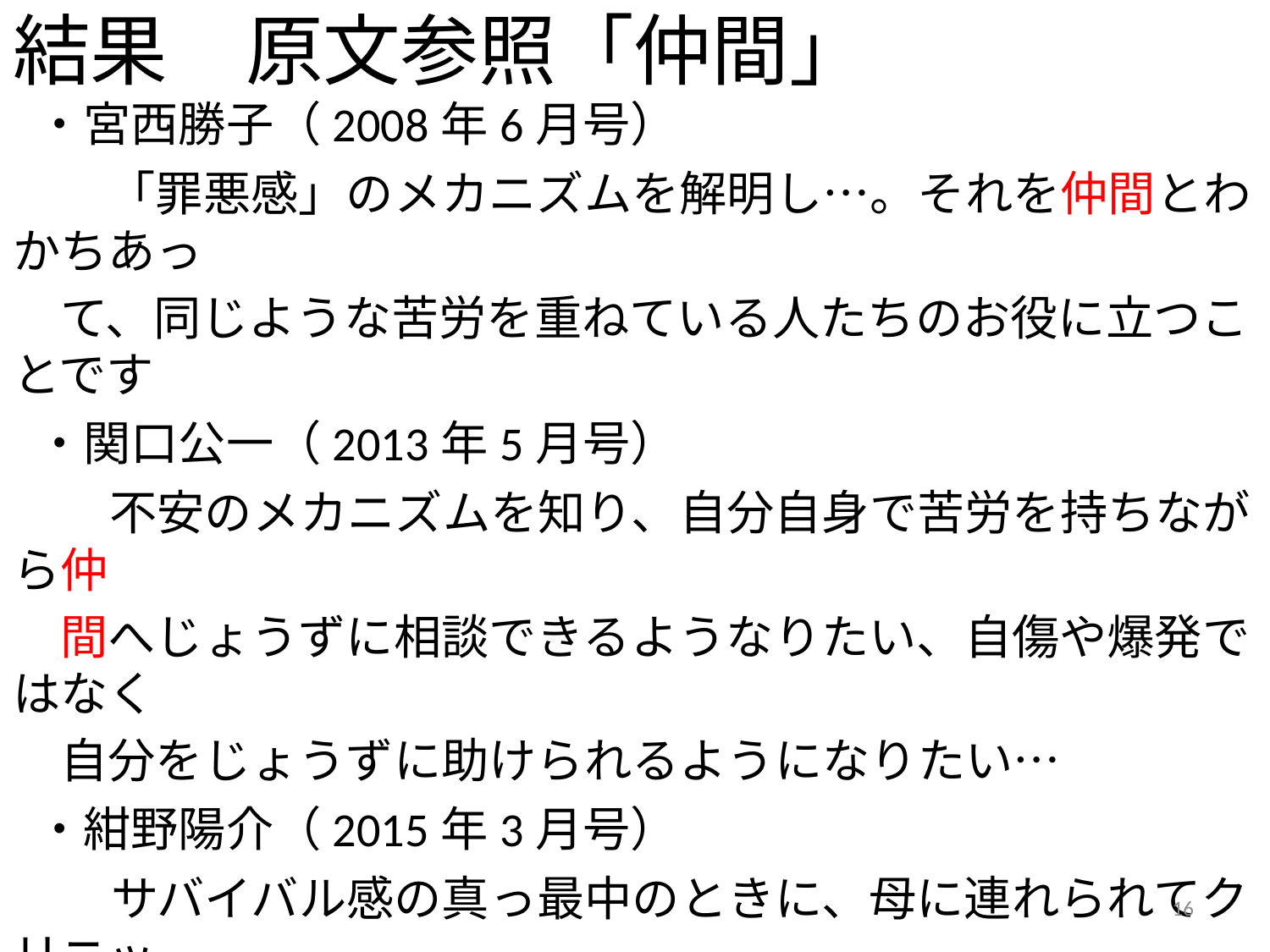

# 結果　原文参照「仲間」
 ・宮西勝子（2008年6月号）
　　「罪悪感」のメカニズムを解明し…。それを仲間とわかちあっ
　て、同じような苦労を重ねている人たちのお役に立つことです
 ・関口公一（2013年5月号）
　　不安のメカニズムを知り、自分自身で苦労を持ちながら仲
　間へじょうずに相談できるようなりたい、自傷や爆発ではなく
　自分をじょうずに助けられるようになりたい…
 ・紺野陽介（2015年3月号）
　　サバイバル感の真っ最中のときに、母に連れられてクリニッ
　クを訪れ個別で研究を開始し、その後は、同じ統合失調症の
　苦労をかかえる仲間と一緒にグループでの研究や実験を行
　っていきました。　　　　　　　　　　　　　　　　などの記述があった

16